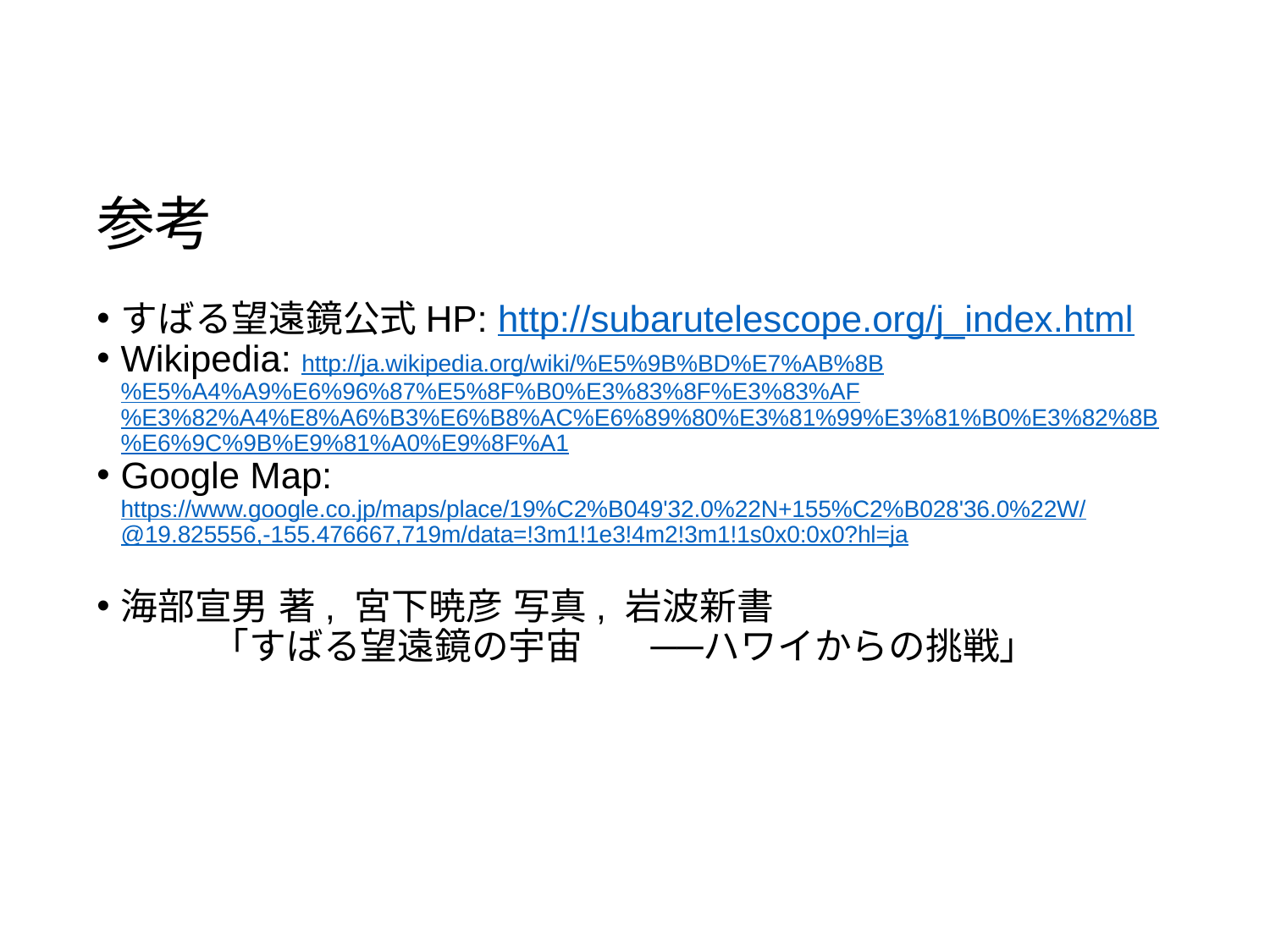

# 参考
すばる望遠鏡公式HP: http://subarutelescope.org/j_index.html
Wikipedia: http://ja.wikipedia.org/wiki/%E5%9B%BD%E7%AB%8B%E5%A4%A9%E6%96%87%E5%8F%B0%E3%83%8F%E3%83%AF%E3%82%A4%E8%A6%B3%E6%B8%AC%E6%89%80%E3%81%99%E3%81%B0%E3%82%8B%E6%9C%9B%E9%81%A0%E9%8F%A1
Google Map: https://www.google.co.jp/maps/place/19%C2%B049'32.0%22N+155%C2%B028'36.0%22W/@19.825556,-155.476667,719m/data=!3m1!1e3!4m2!3m1!1s0x0:0x0?hl=ja

海部宣男 著, 宮下暁彦 写真, 岩波新書
　　    「すばる望遠鏡の宇宙　   ──ハワイからの挑戦」